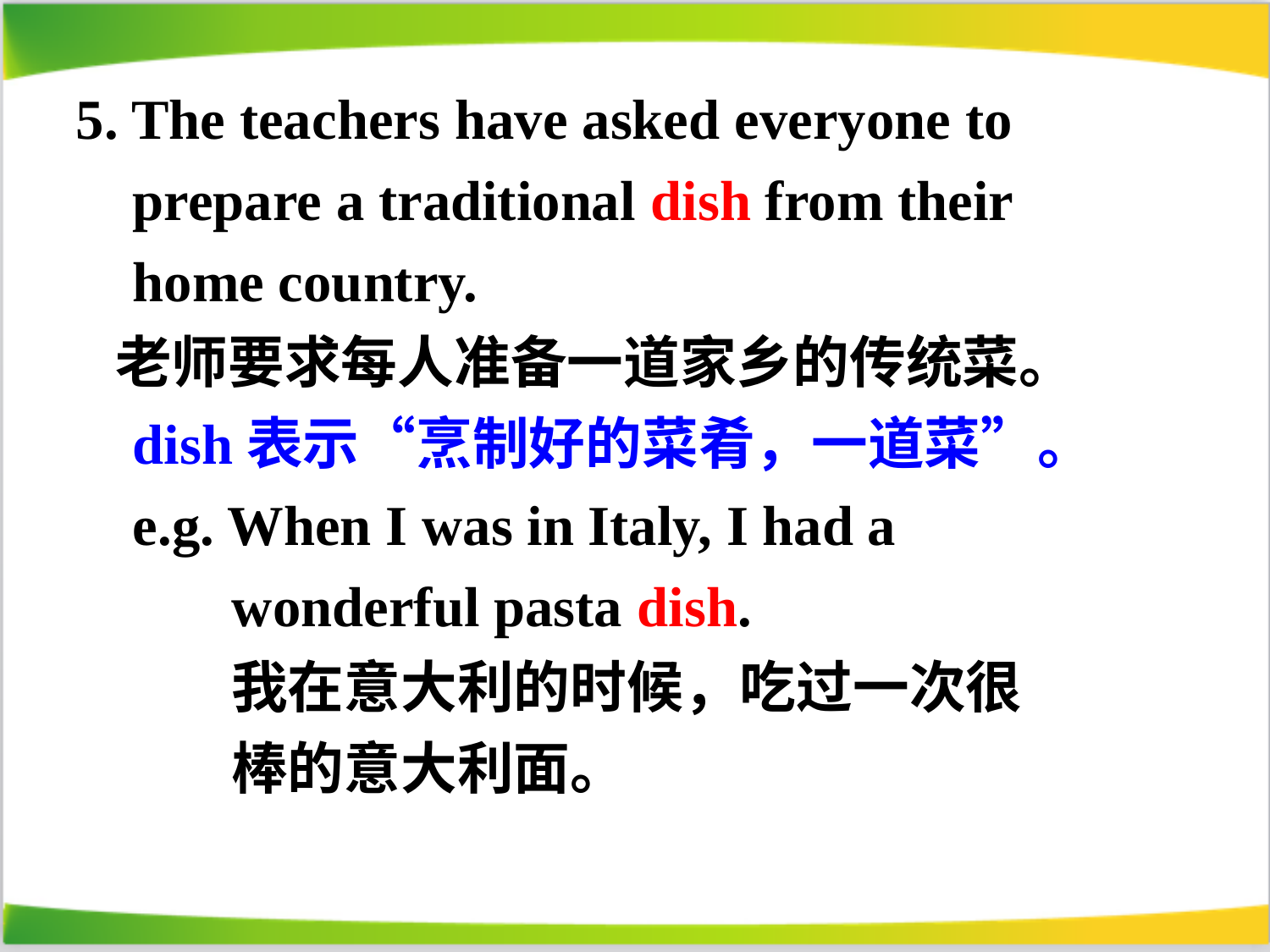

5. The teachers have asked everyone to
    prepare a traditional dish from their
    home country.
  老师要求每人准备一道家乡的传统菜。
    dish表示“烹制好的菜肴，一道菜”。
    e.g. When I was in Italy, I had a
           wonderful pasta dish.
           我在意大利的时候，吃过一次很
           棒的意大利面。